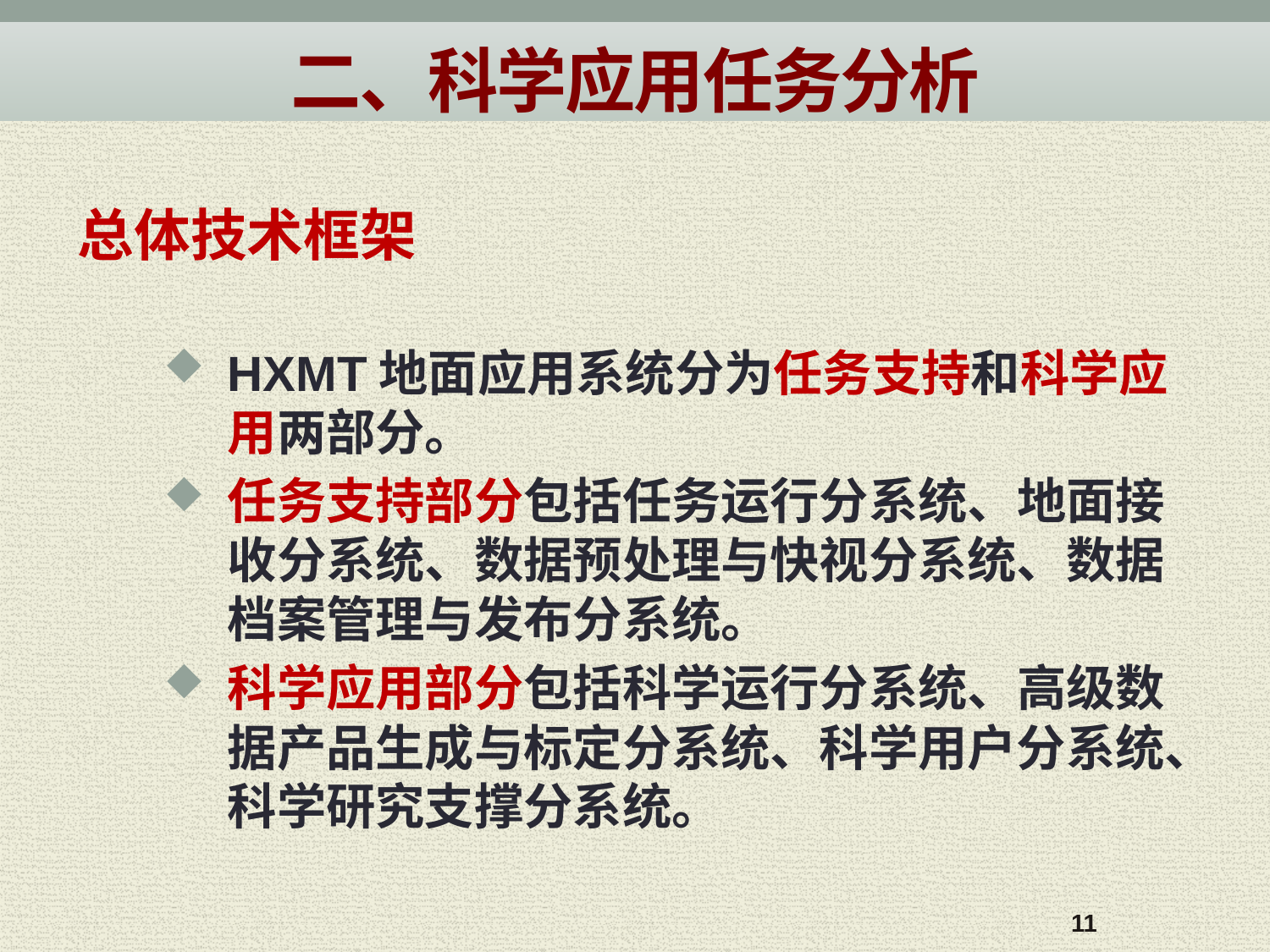

# 二、科学应用任务分析
总体技术框架

HXMT地面应用系统分为任务支持和科学应用两部分。
任务支持部分包括任务运行分系统、地面接收分系统、数据预处理与快视分系统、数据档案管理与发布分系统。
科学应用部分包括科学运行分系统、高级数据产品生成与标定分系统、科学用户分系统、科学研究支撑分系统。
11